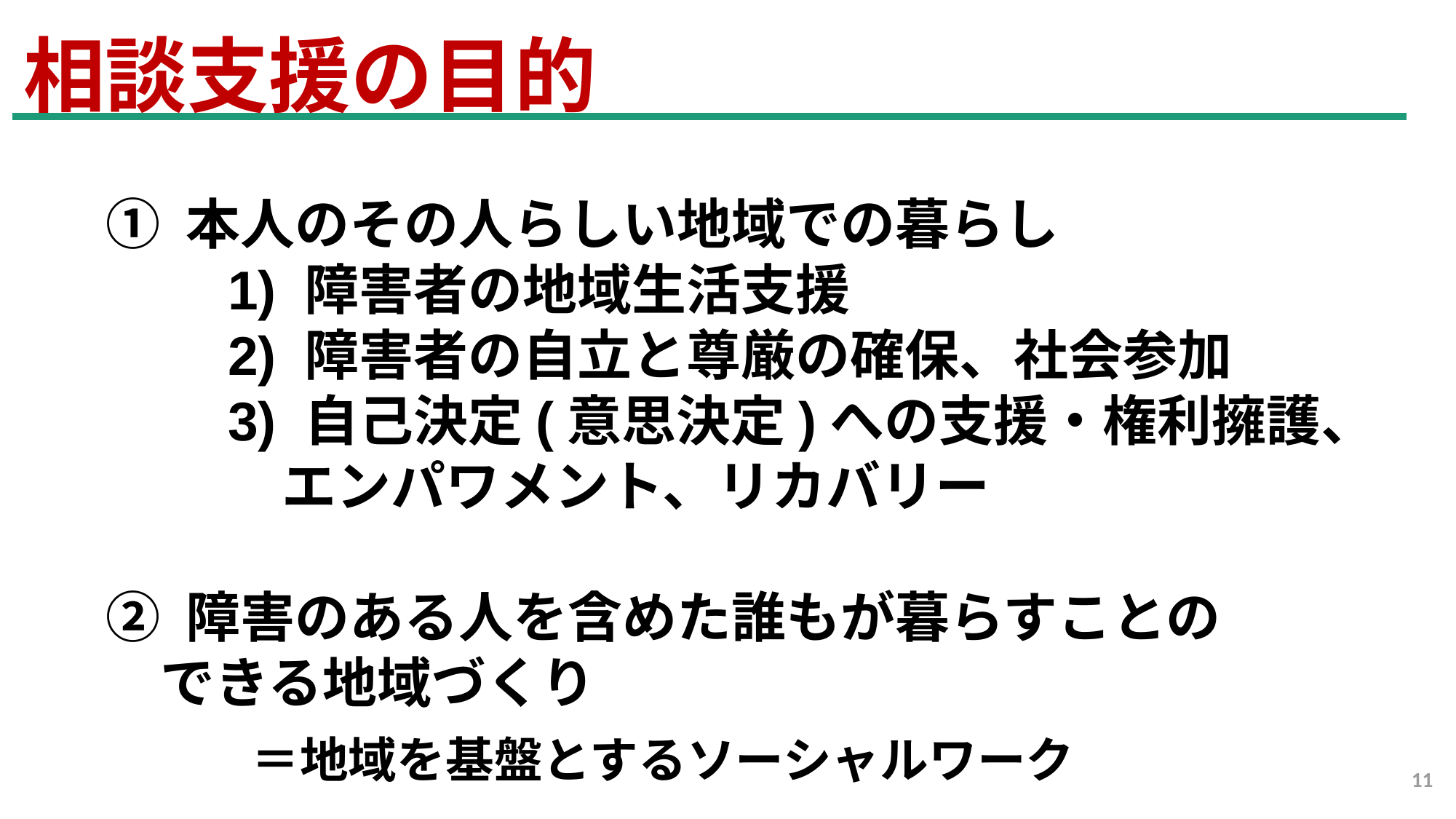

相談支援の目的
① 本人のその人らしい地域での暮らし
　　1) 障害者の地域生活支援
　　2) 障害者の自立と尊厳の確保、社会参加
　　3) 自己決定(意思決定)への支援・権利擁護、
　　　 エンパワメント、リカバリー

② 障害のある人を含めた誰もが暮らすことの
　できる地域づくり

　　　＝地域を基盤とするソーシャルワーク
11